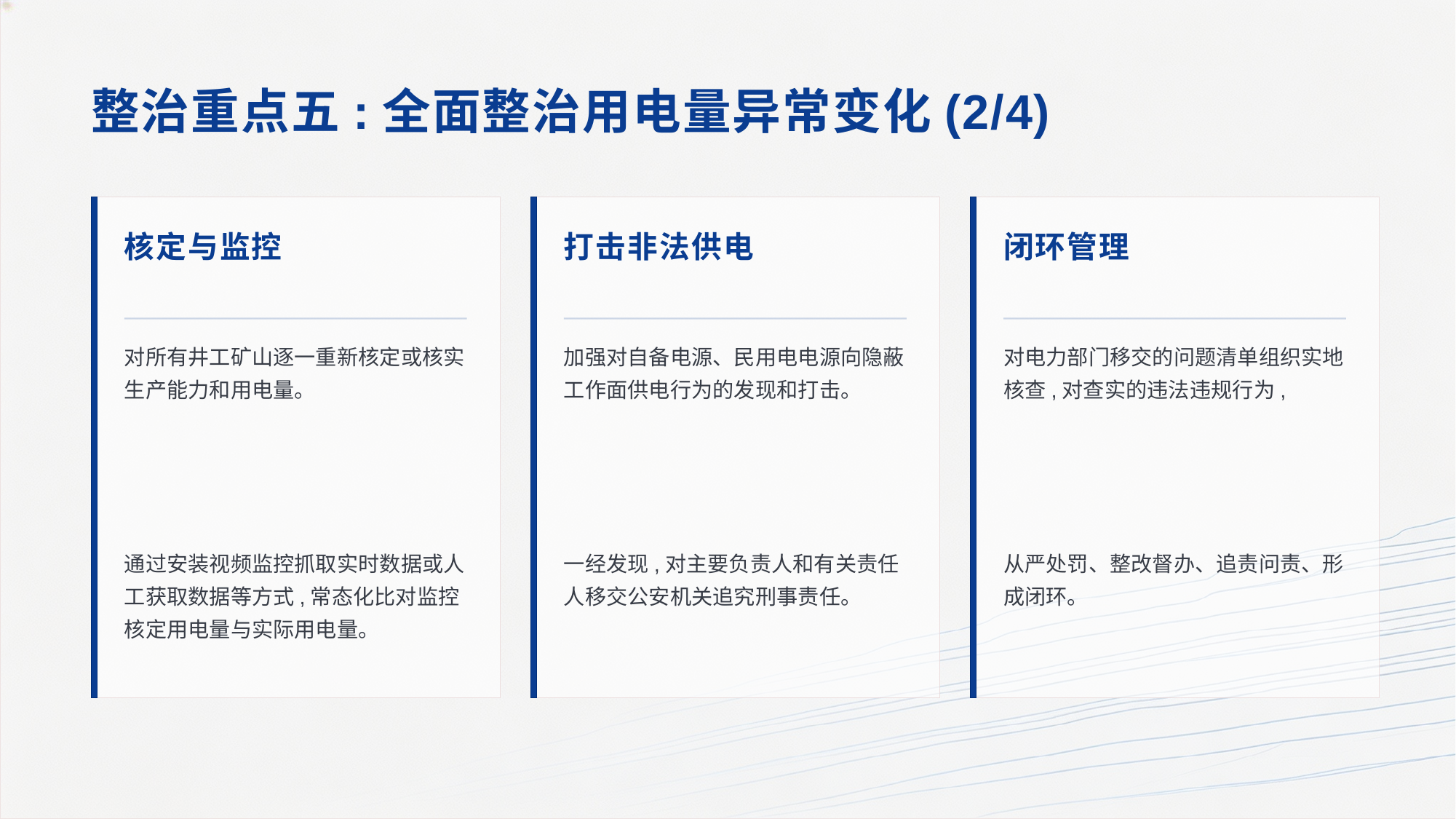

整治重点五:全面整治用电量异常变化(2/4)

核定与监控
打击非法供电
闭环管理
对所有井工矿山逐一重新核定或核实生产能力和用电量。
加强对自备电源、民用电电源向隐蔽工作面供电行为的发现和打击。
对电力部门移交的问题清单组织实地核查,对查实的违法违规行为,
通过安装视频监控抓取实时数据或人工获取数据等方式,常态化比对监控核定用电量与实际用电量。
一经发现,对主要负责人和有关责任人移交公安机关追究刑事责任。
从严处罚、整改督办、追责问责、形成闭环。